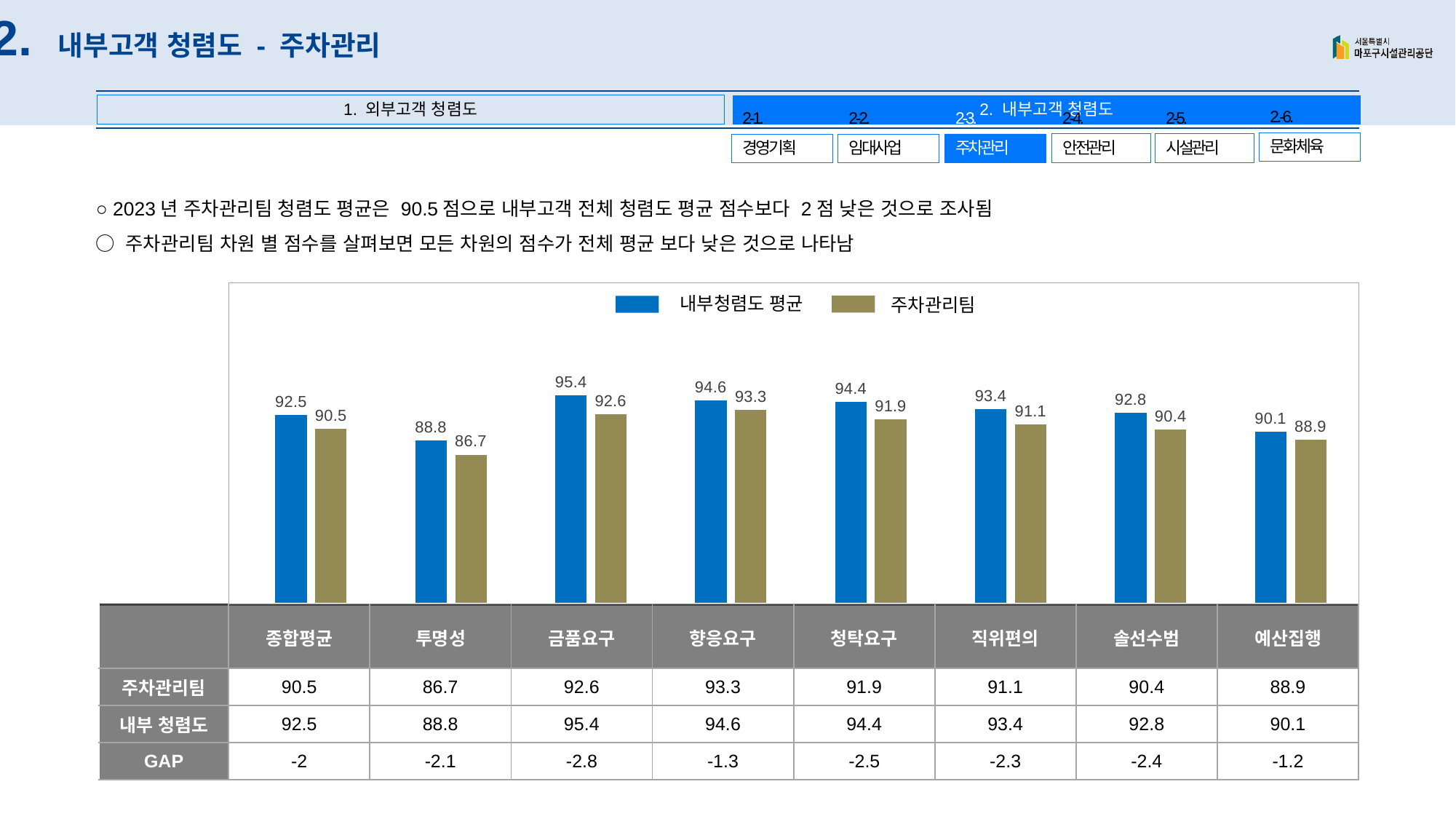

02. 내부고객 청렴도 - 주차관리
1. 외부고객 청렴도
2. 내부고객 청렴도
2.-6.문화체육
2-5.시설관리
2-4.안전관리
2-3.주차관리
2-1.경영기획
2-2.임대사업
○ 2023년 주차관리팀 청렴도 평균은 90.5점으로 내부고객 전체 청렴도 평균 점수보다 2점 낮은 것으로 조사됨
○ 주차관리팀 차원 별 점수를 살펴보면 모든 차원의 점수가 전체 평균 보다 낮은 것으로 나타남

내부청렴도 평균
주차관리팀

### Chart

| Category |  |  |
|---|---|---|
|  | 종합평균 | 투명성 | 금품요구 | 향응요구 | 청탁요구 | 직위편의 | 솔선수범 | 예산집행 |
| --- | --- | --- | --- | --- | --- | --- | --- | --- |
| 주차관리팀 | 90.5 | 86.7 | 92.6 | 93.3 | 91.9 | 91.1 | 90.4 | 88.9 |
| 내부 청렴도 | 92.5 | 88.8 | 95.4 | 94.6 | 94.4 | 93.4 | 92.8 | 90.1 |
| GAP | -2 | -2.1 | -2.8 | -1.3 | -2.5 | -2.3 | -2.4 | -1.2 |